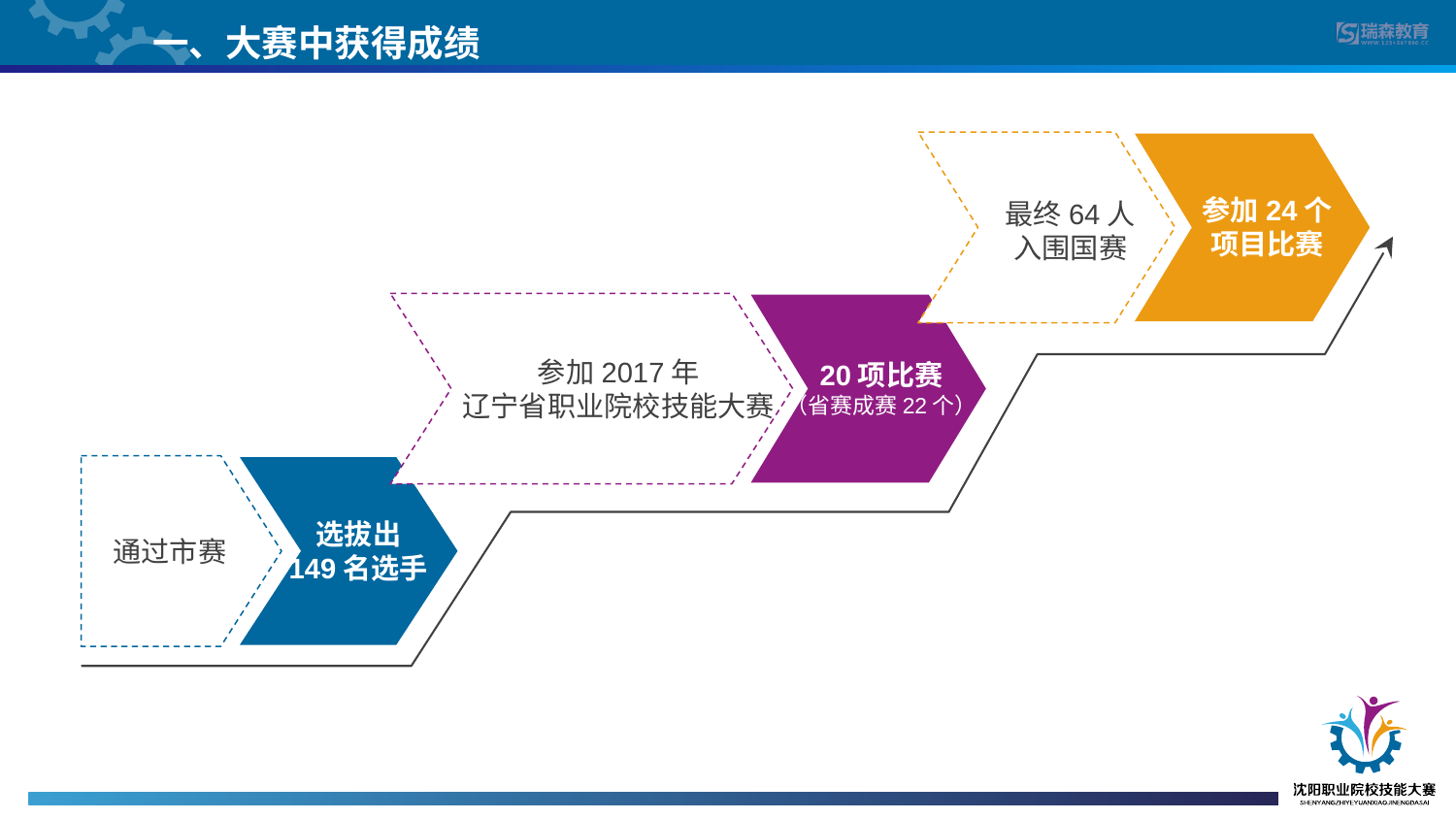

一、大赛中获得成绩

参加24个
项目比赛
最终64人
入围国赛

参加2017年
辽宁省职业院校技能大赛
20项比赛
（省赛成赛22个）

选拔出
149名选手
通过市赛